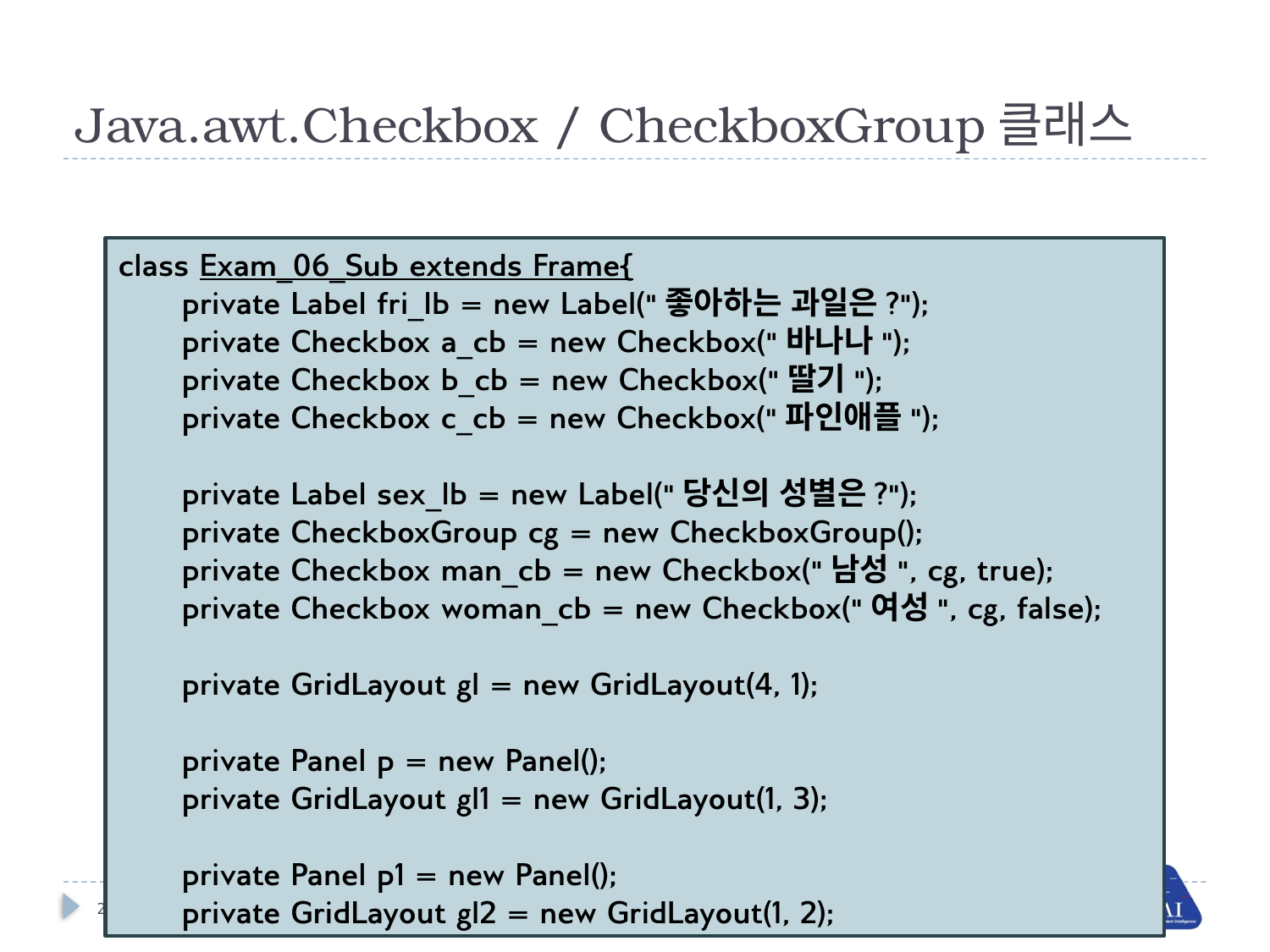

# Java.awt.Checkbox / CheckboxGroup클래스

class Exam_06_Sub extends Frame{
private Label fri_lb = new Label("좋아하는 과일은?");
private Checkbox a_cb = new Checkbox("바나나");
private Checkbox b_cb = new Checkbox("딸기");
private Checkbox c_cb = new Checkbox("파인애플");

private Label sex_lb = new Label("당신의 성별은?");
private CheckboxGroup cg = new CheckboxGroup();
private Checkbox man_cb = new Checkbox("남성", cg, true);
private Checkbox woman_cb = new Checkbox("여성", cg, false);

private GridLayout gl = new GridLayout(4, 1);

private Panel p = new Panel();
private GridLayout gl1 = new GridLayout(1, 3);

private Panel p1 = new Panel();
private GridLayout gl2 = new GridLayout(1, 2);